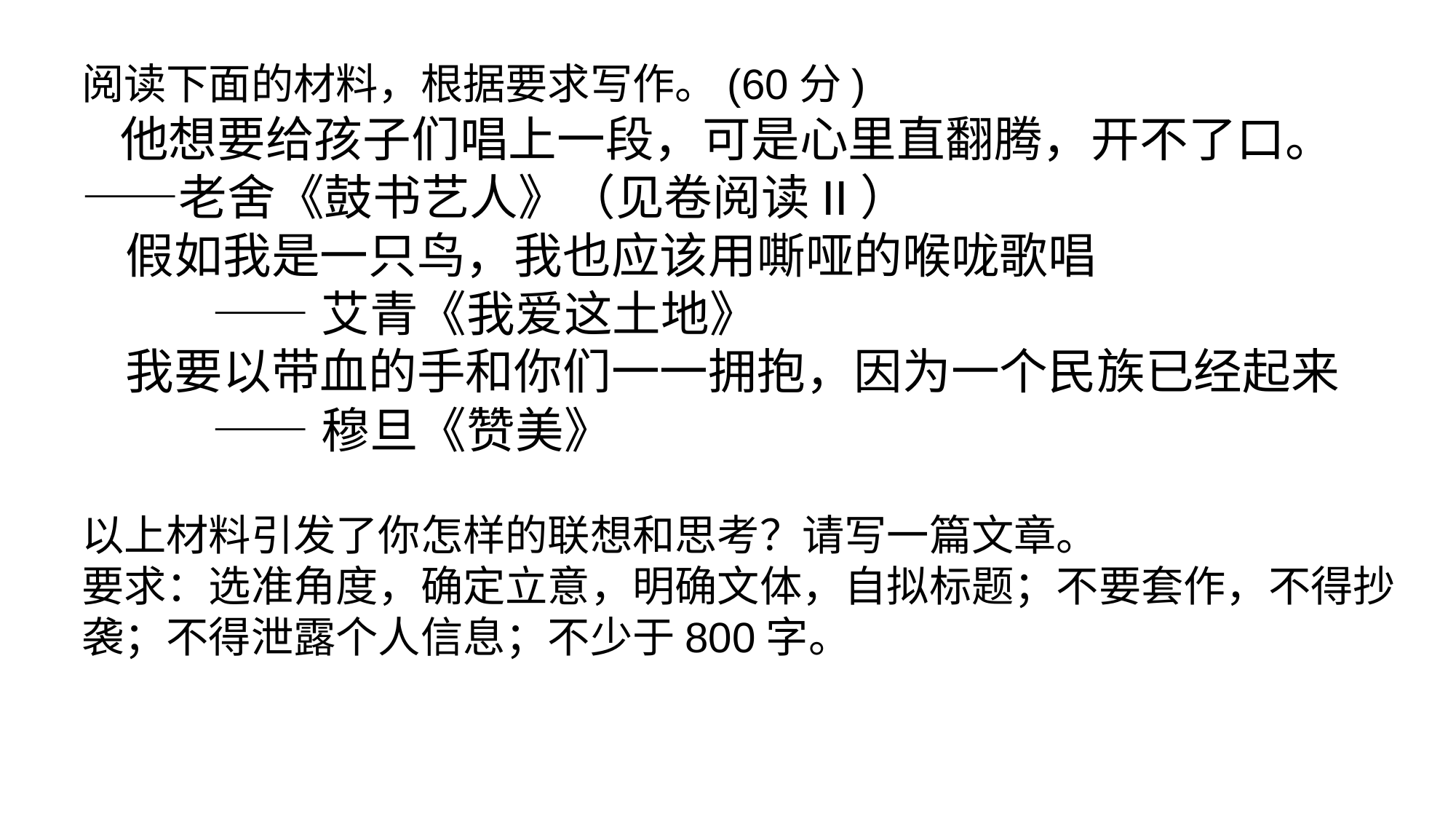

阅读下面的材料，根据要求写作。(60分)
   他想要给孩子们唱上一段，可是心里直翻腾，开不了口。  ——老舍《鼓书艺人》（见卷阅读II）
   假如我是一只鸟，我也应该用嘶哑的喉咙歌唱
            ——艾青《我爱这土地》
   我要以带血的手和你们一一拥抱，因为一个民族已经起来
            ——穆旦《赞美》

以上材料引发了你怎样的联想和思考？请写一篇文章。
要求：选准角度，确定立意，明确文体，自拟标题；不要套作，不得抄袭；不得泄露个人信息；不少于800字。